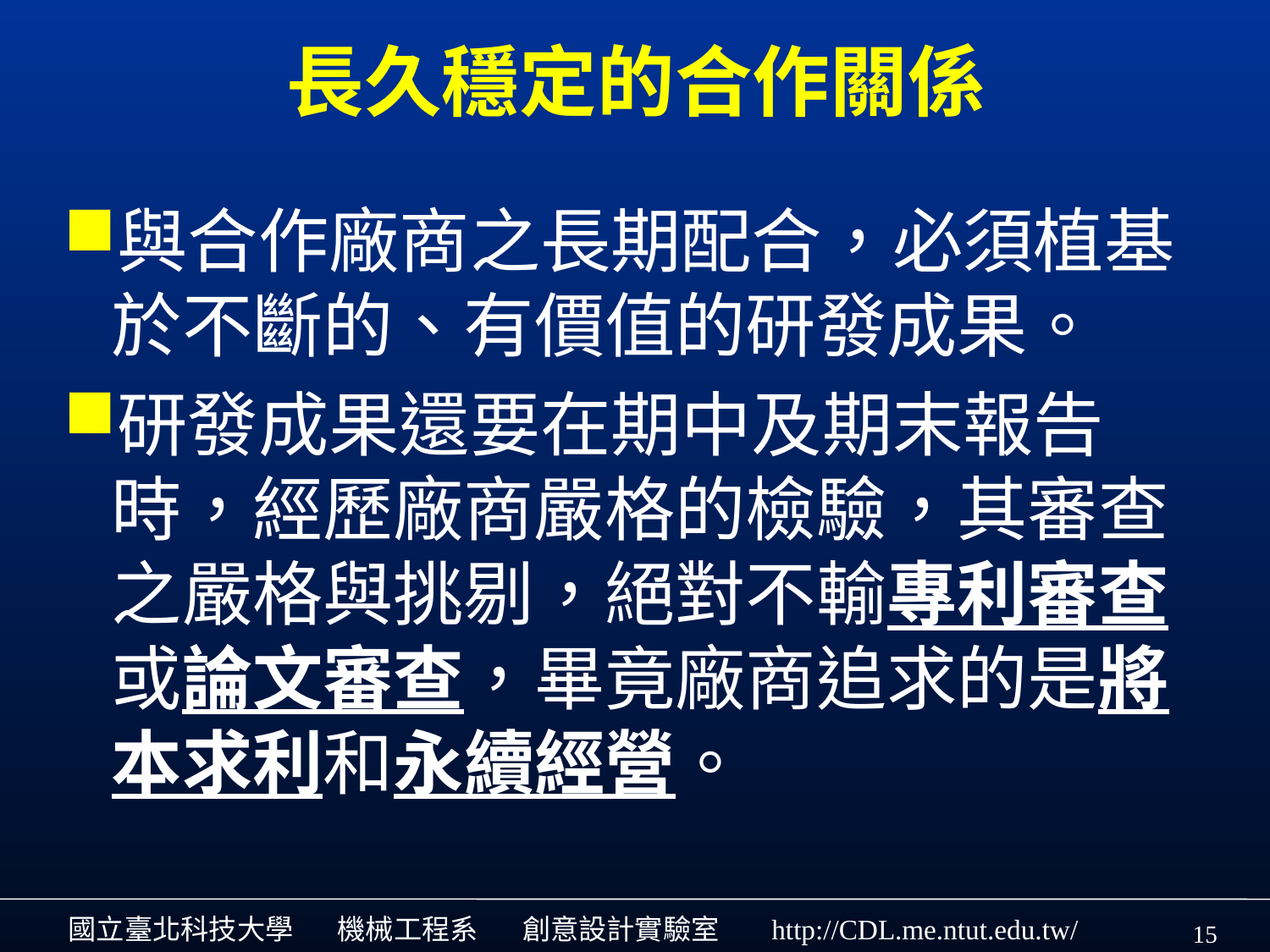

# 長久穩定的合作關係
與合作廠商之長期配合，必須植基於不斷的、有價值的研發成果。
研發成果還要在期中及期末報告時，經歷廠商嚴格的檢驗，其審查之嚴格與挑剔，絕對不輸專利審查或論文審查，畢竟廠商追求的是將本求利和永續經營。

15